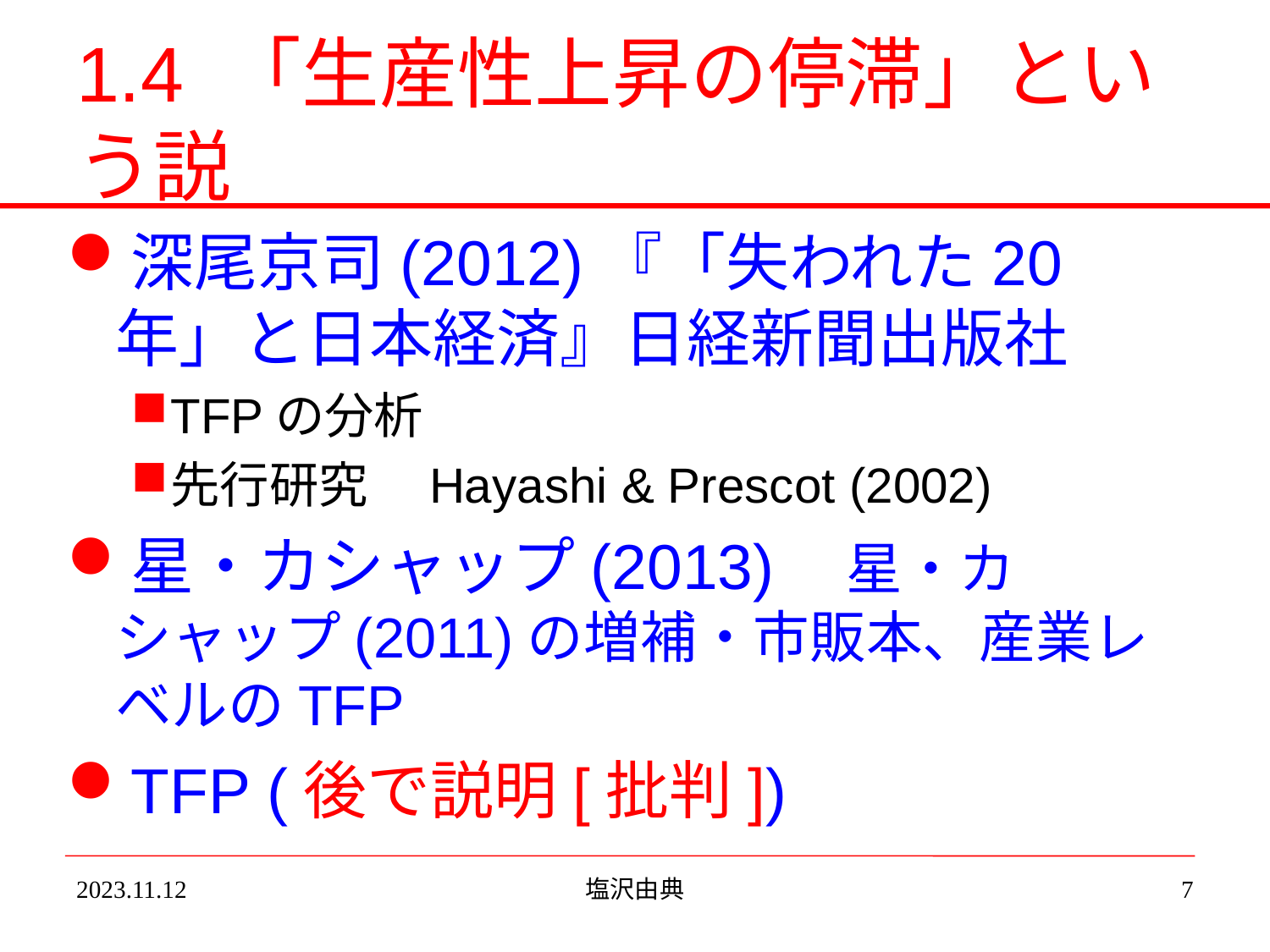

# 1.4 「生産性上昇の停滞」という説
深尾京司(2012)『「失われた20年」と日本経済』日経新聞出版社
TFPの分析
先行研究　Hayashi & Prescot (2002)
星・カシャップ(2013)　星・カシャップ(2011)の増補・市販本、産業レベルのTFP
TFP (後で説明[批判])

2023.11.12
塩沢由典
7